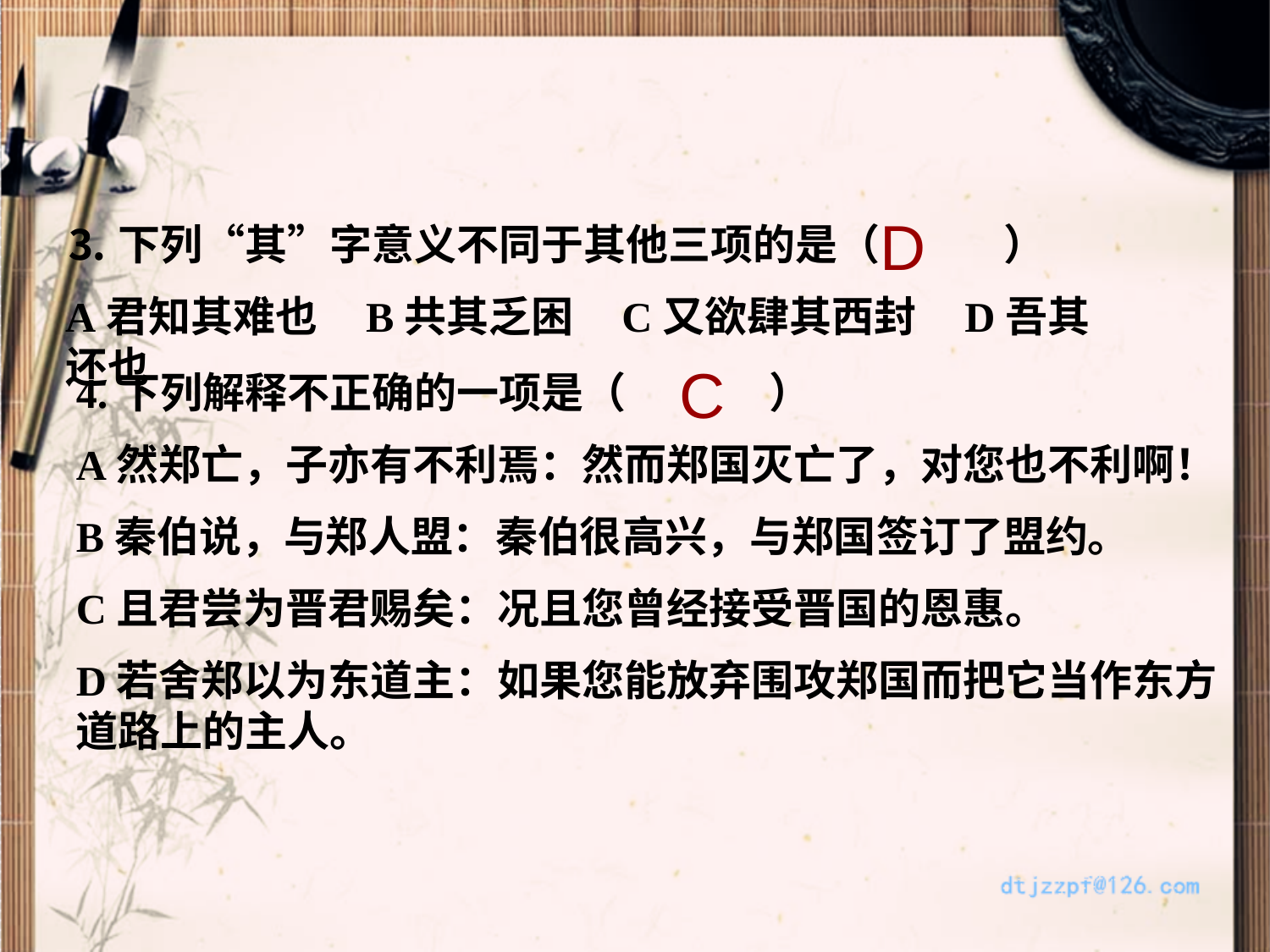

D
⒊下列“其”字意义不同于其他三项的是（             ）
A君知其难也    B共其乏困    C又欲肆其西封    D吾其还也
C
4.下列解释不正确的一项是（               ）
A然郑亡，子亦有不利焉：然而郑国灭亡了，对您也不利啊！
B秦伯说，与郑人盟：秦伯很高兴，与郑国签订了盟约。
C且君尝为晋君赐矣：况且您曾经接受晋国的恩惠。
D若舍郑以为东道主：如果您能放弃围攻郑国而把它当作东方道路上的主人。